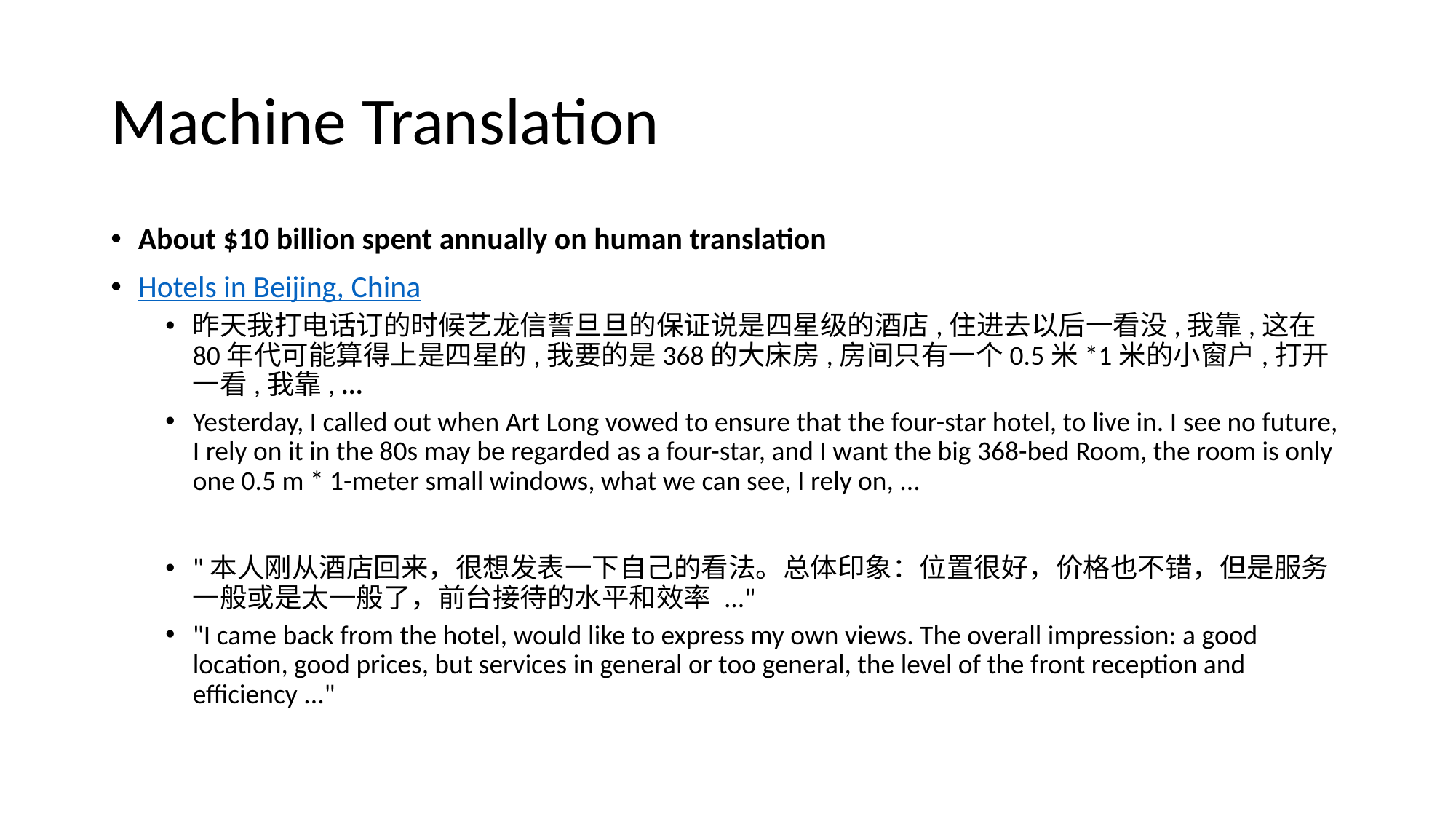

# Machine Translation
About $10 billion spent annually on human translation
Hotels in Beijing, China
昨天我打电话订的时候艺龙信誓旦旦的保证说是四星级的酒店,住进去以后一看没,我靠,这在80年代可能算得上是四星的,我要的是368的大床房,房间只有一个0.5米*1米的小窗户,打开一看,我靠, ...‎
Yesterday, I called out when Art Long vowed to ensure that the four-star hotel, to live in. I see no future, I rely on it in the 80s may be regarded as a four-star, and I want the big 368-bed Room, the room is only one 0.5 m * 1-meter small windows, what we can see, I rely on, ...‎

"本人刚从酒店回来，很想发表一下自己的看法。总体印象：位置很好，价格也不错，但是服务一般或是太一般了，前台接待的水平和效率 ..."
"I came back from the hotel, would like to express my own views. The overall impression: a good location, good prices, but services in general or too general, the level of the front reception and efficiency ..."